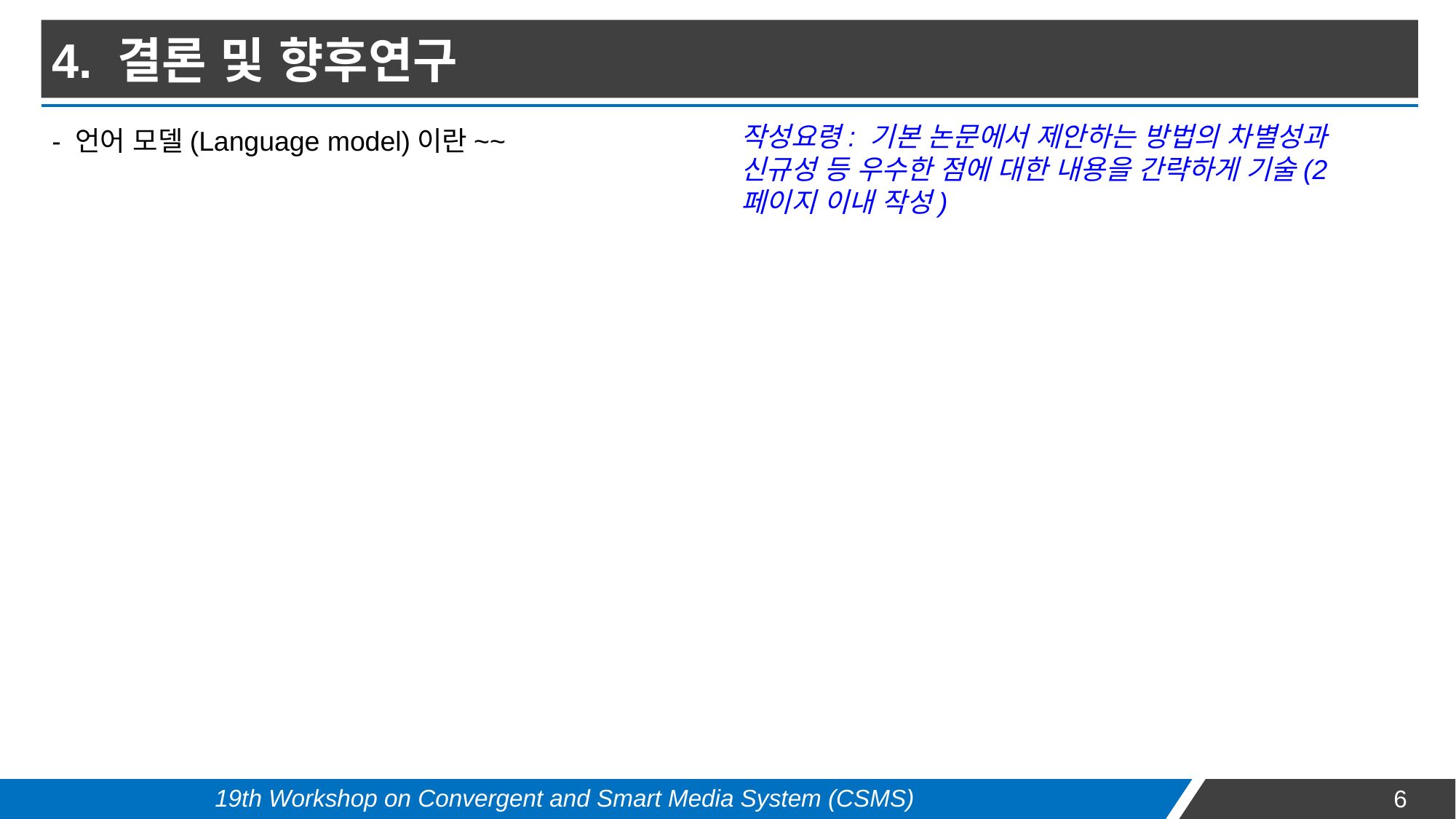

4. 결론 및 향후연구
작성요령: 기본 논문에서 제안하는 방법의 차별성과 신규성 등 우수한 점에 대한 내용을 간략하게 기술(2페이지 이내 작성)
- 언어 모델(Language model)이란~~
19th Workshop on Convergent and Smart Media System (CSMS)
6